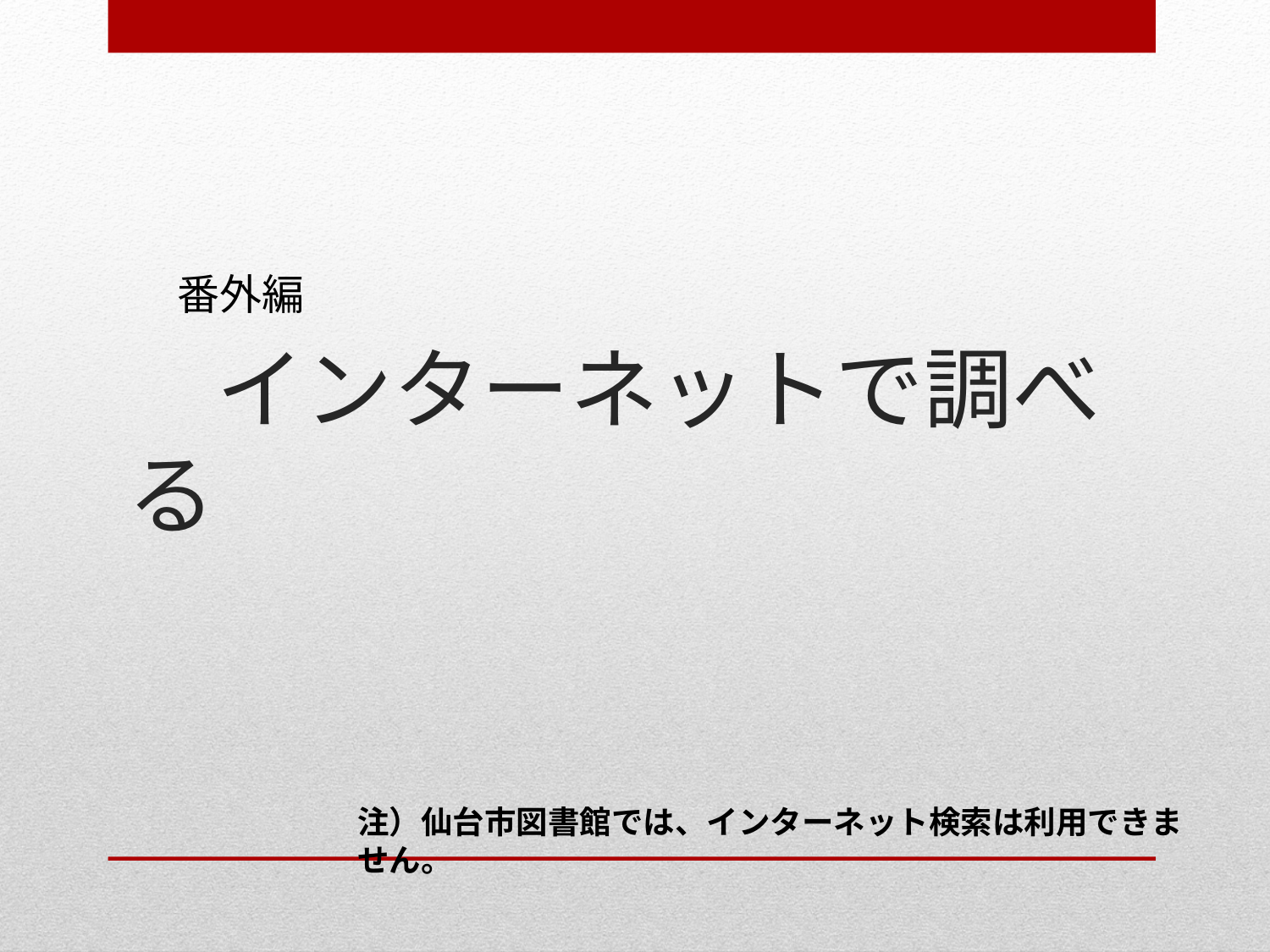

番外編
# インターネットで調べる
注）仙台市図書館では、インターネット検索は利用できません。